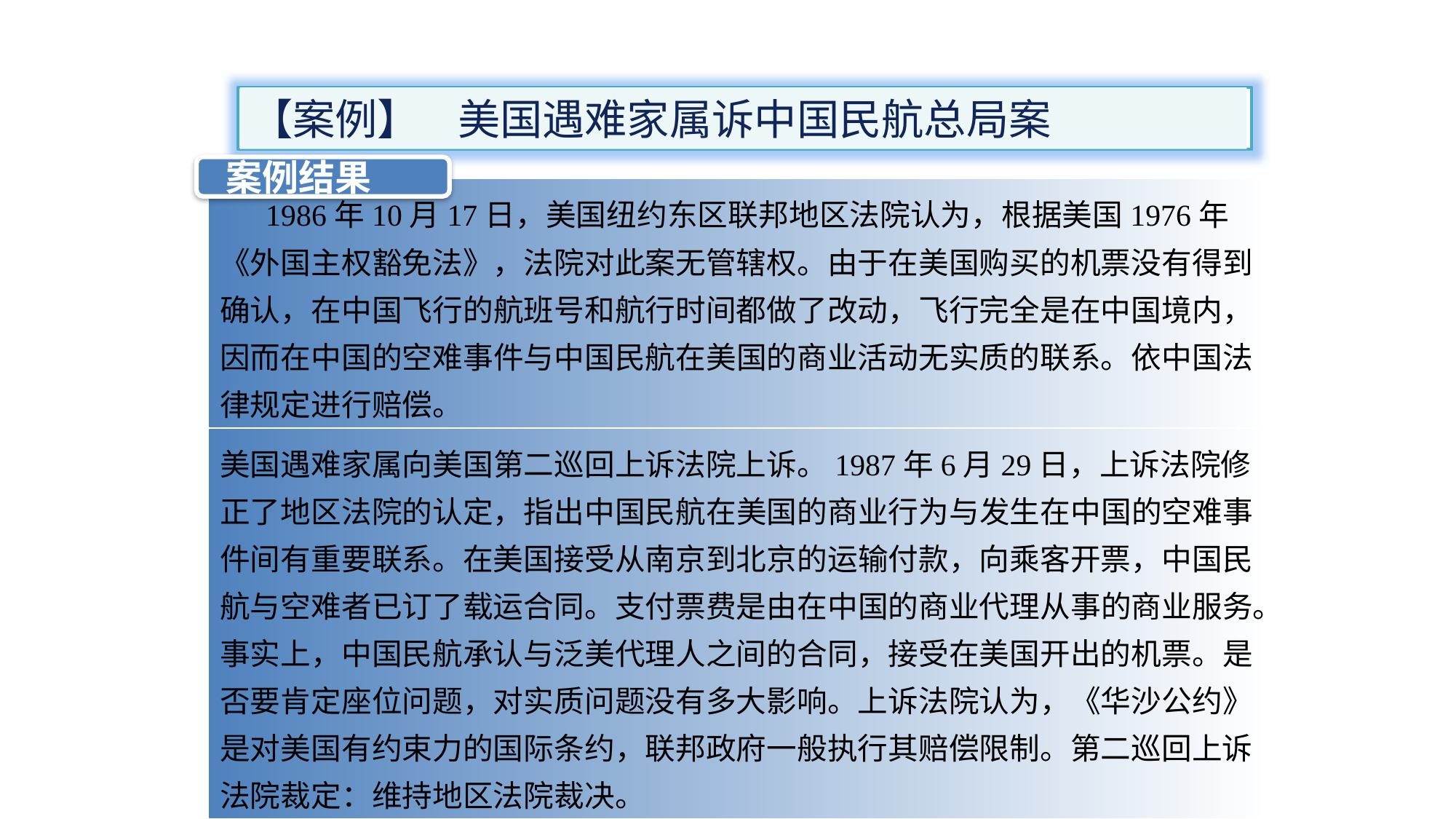

【案例】    美国遇难家属诉中国民航总局案
案例结果
      1986年10月17日，美国纽约东区联邦地区法院认为，根据美国1976年《外国主权豁免法》，法院对此案无管辖权。由于在美国购买的机票没有得到确认，在中国飞行的航班号和航行时间都做了改动，飞行完全是在中国境内，因而在中国的空难事件与中国民航在美国的商业活动无实质的联系。依中国法律规定进行赔偿。
美国遇难家属向美国第二巡回上诉法院上诉。1987年6月29日，上诉法院修正了地区法院的认定，指出中国民航在美国的商业行为与发生在中国的空难事件间有重要联系。在美国接受从南京到北京的运输付款，向乘客开票，中国民航与空难者已订了载运合同。支付票费是由在中国的商业代理从事的商业服务。事实上，中国民航承认与泛美代理人之间的合同，接受在美国开出的机票。是否要肯定座位问题，对实质问题没有多大影响。上诉法院认为，《华沙公约》是对美国有约束力的国际条约，联邦政府一般执行其赔偿限制。第二巡回上诉法院裁定：维持地区法院裁决。
12